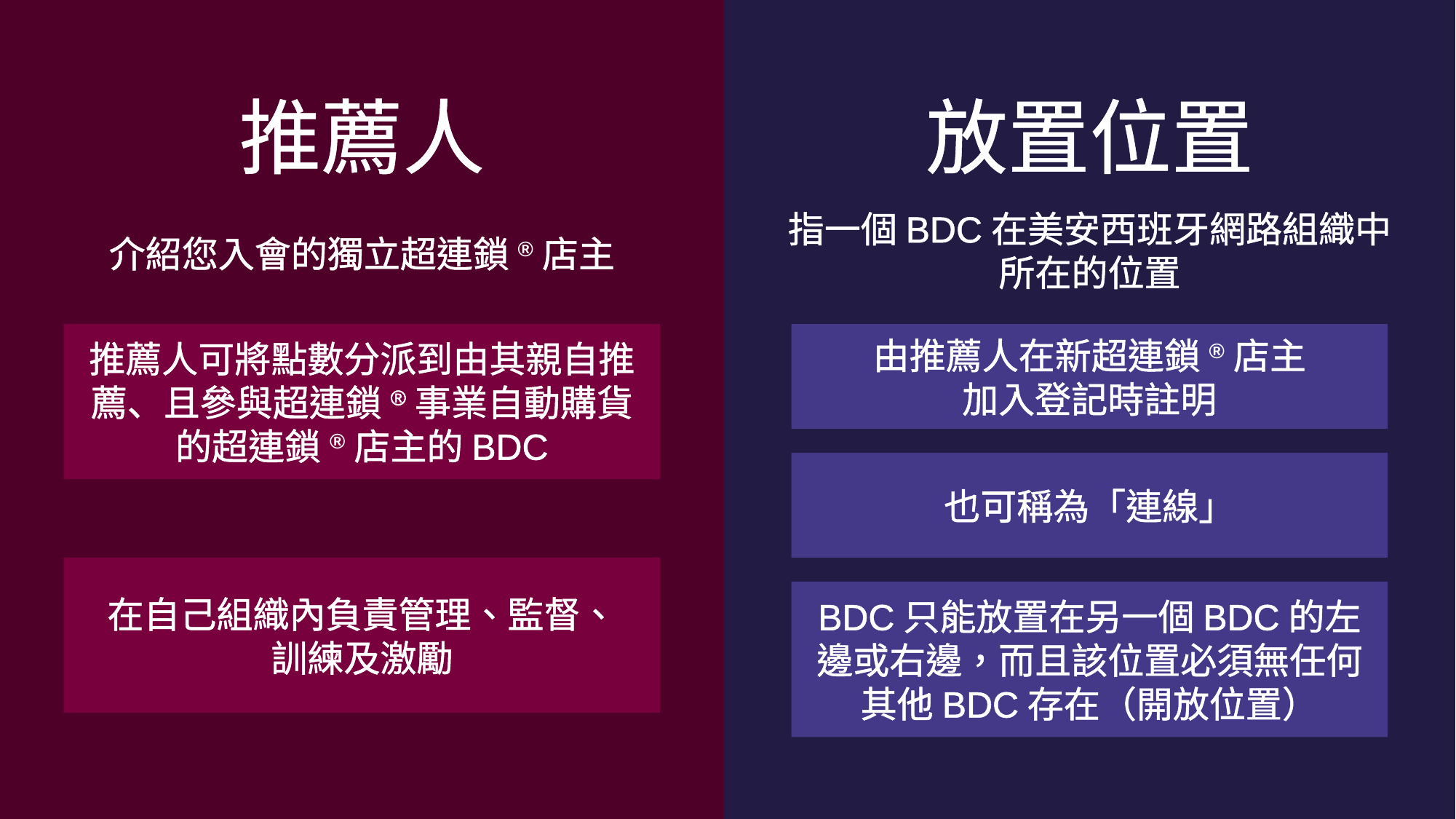

推薦人
放置位置
指一個BDC在美安西班牙網路組織中所在的位置
介紹您入會的獨立超連鎖®店主
推薦人可將點數分派到由其親自推薦、且參與超連鎖®事業自動購貨的超連鎖®店主的BDC
由推薦人在新超連鎖®店主
加入登記時註明
也可稱為「連線」
在自己組織內負責管理、監督、
訓練及激勵
BDC只能放置在另一個BDC的左邊或右邊，而且該位置必須無任何其他BDC存在（開放位置）